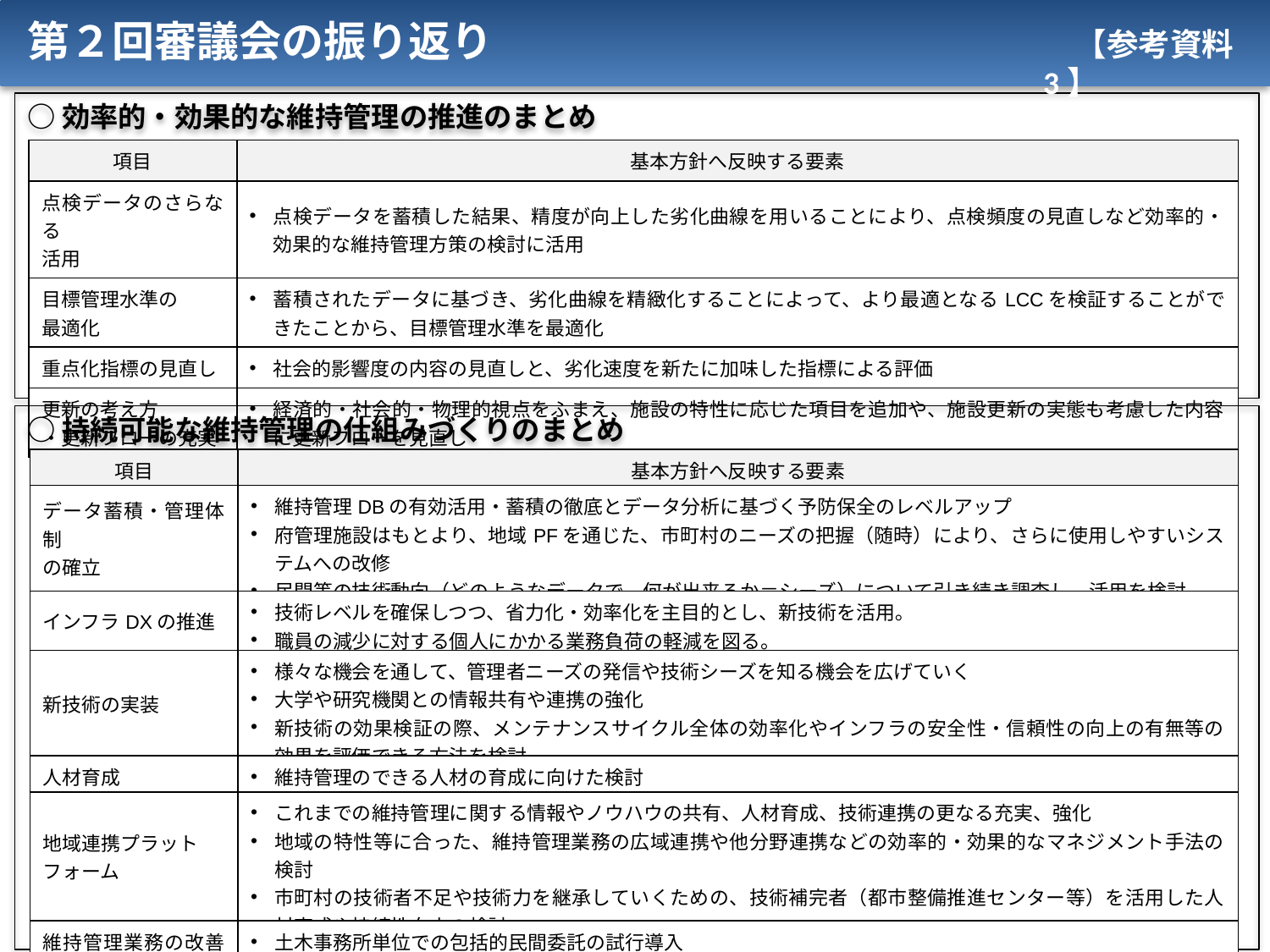

第２回審議会の振り返り
　【参考資料3】
○効率的・効果的な維持管理の推進のまとめ
| 項目 | 基本方針へ反映する要素 |
| --- | --- |
| 点検データのさらなる 活用 | 点検データを蓄積した結果、精度が向上した劣化曲線を用いることにより、点検頻度の見直しなど効率的・効果的な維持管理方策の検討に活用 |
| 目標管理水準の 最適化 | 蓄積されたデータに基づき、劣化曲線を精緻化することによって、より最適となるLCCを検証することができたことから、目標管理水準を最適化 |
| 重点化指標の見直し | 社会的影響度の内容の見直しと、劣化速度を新たに加味した指標による評価 |
| 更新の考え方 ・更新フローの充実 | 経済的・社会的・物理的視点をふまえ、施設の特性に応じた項目を追加や、施設更新の実態も考慮した内容に更新フローを見直し |
○持続可能な維持管理の仕組みづくりのまとめ
| 項目 | 基本方針へ反映する要素 |
| --- | --- |
| データ蓄積・管理体制 の確立 | 維持管理DBの有効活用・蓄積の徹底とデータ分析に基づく予防保全のレベルアップ 府管理施設はもとより、地域PFを通じた、市町村のニーズの把握（随時）により、さらに使用しやすいシステムへの改修 民間等の技術動向（どのようなデータで、何が出来るか＝シーズ）について引き続き調査し、活用を検討 |
| インフラDXの推進 | 技術レベルを確保しつつ、省力化・効率化を主目的とし、新技術を活用｡ 職員の減少に対する個人にかかる業務負荷の軽減を図る。 |
| 新技術の実装 | 様々な機会を通して、管理者ニーズの発信や技術シーズを知る機会を広げていく 大学や研究機関との情報共有や連携の強化 新技術の効果検証の際、メンテナンスサイクル全体の効率化やインフラの安全性・信頼性の向上の有無等の効果を評価できる方法を検討 |
| 人材育成 | 維持管理のできる人材の育成に向けた検討 |
| 地域連携プラット フォーム | これまでの維持管理に関する情報やノウハウの共有、人材育成、技術連携の更なる充実、強化 地域の特性等に合った、維持管理業務の広域連携や他分野連携などの効率的・効果的なマネジメント手法の検討 市町村の技術者不足や技術力を継承していくための、技術補完者（都市整備推進センター等）を活用した人材育成や持続性向上の検討 |
| 維持管理業務の改善（契約制度） | 土木事務所単位での包括的民間委託の試行導入 市町村の包括的民間委託の支援に向けた取組検討 |